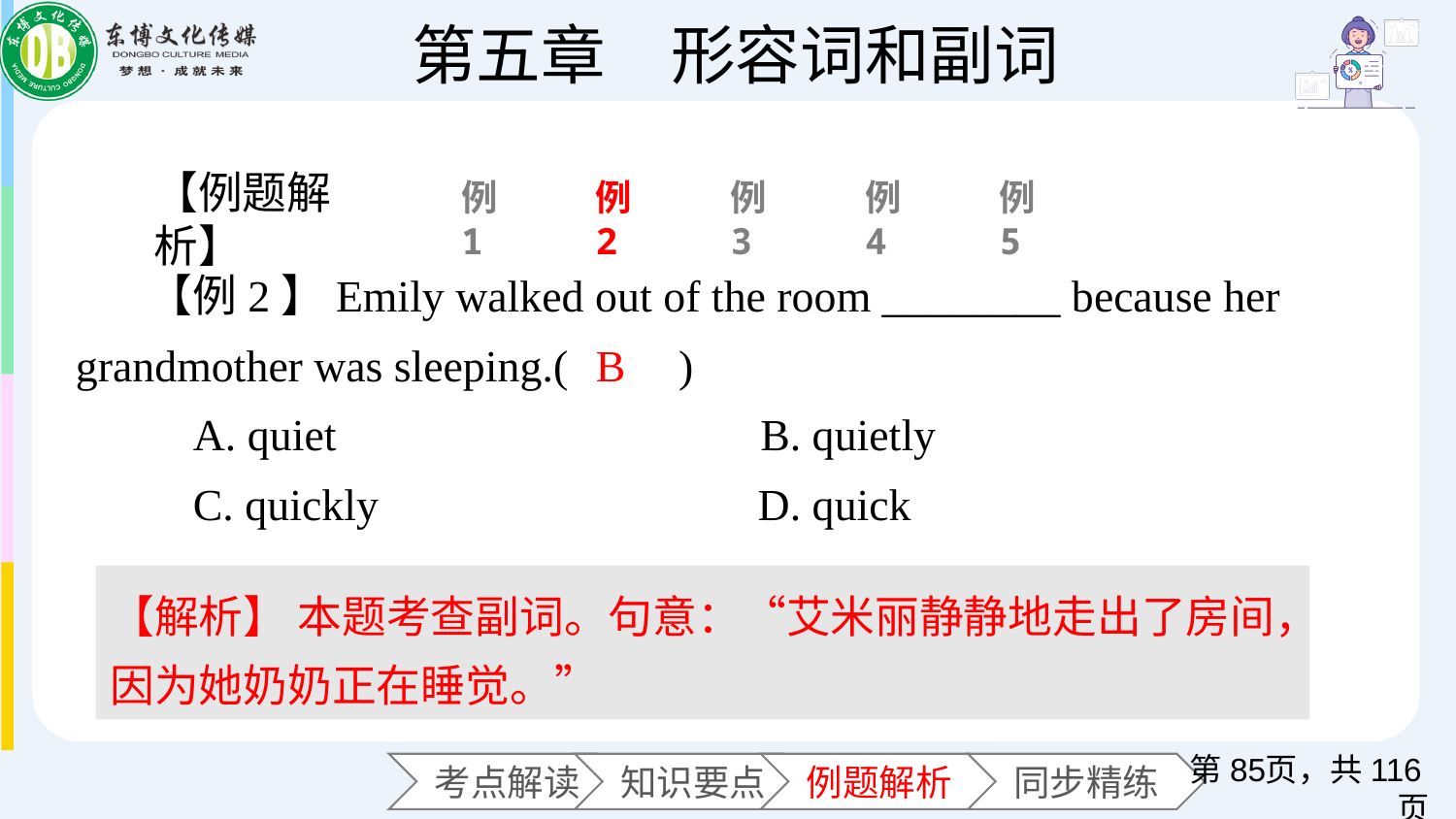

【例题解析】
例1
例2
例3
例4
例5
【例2】Emily walked out of the room ________ because her  grandmother was sleeping.(　　)
    A. quiet                                      B. quietly
    C. quickly                                  D. quick

B
【解析】 本题考查副词。句意：“艾米丽静静地走出了房间，因为她奶奶正在睡觉。”
第85页，共116页